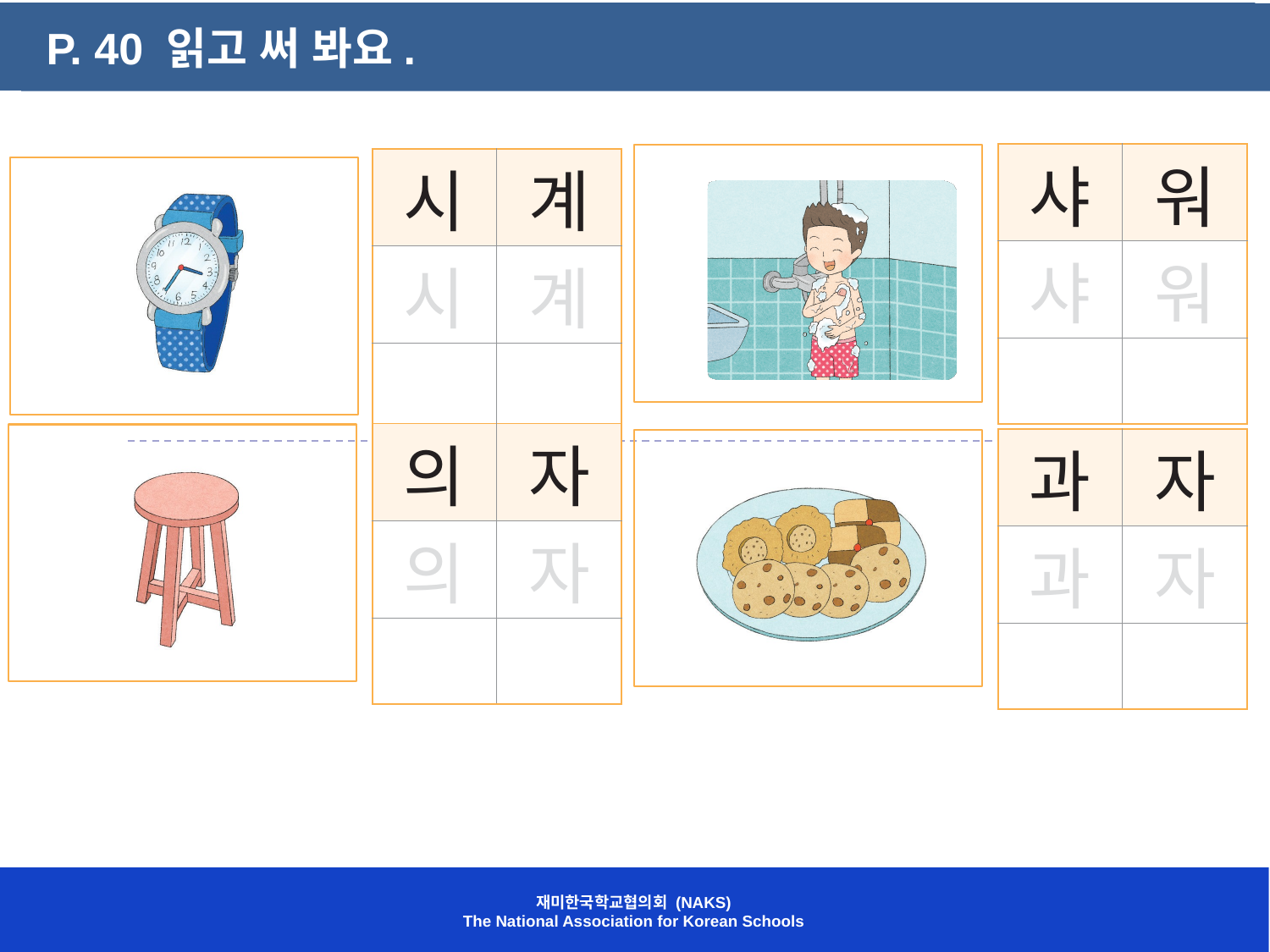

P. 40 읽고 써 봐요.
| 샤 | 워 |
| --- | --- |
| 샤 | 워 |
|  |  |

| 시 | 계 |
| --- | --- |
| 시 | 계 |
|  |  |

| 의 | 자 |
| --- | --- |
| 의 | 자 |
|  |  |

| 과 | 자 |
| --- | --- |
| 과 | 자 |
|  |  |

재미한국학교협의회 (NAKS)
The National Association for Korean Schools